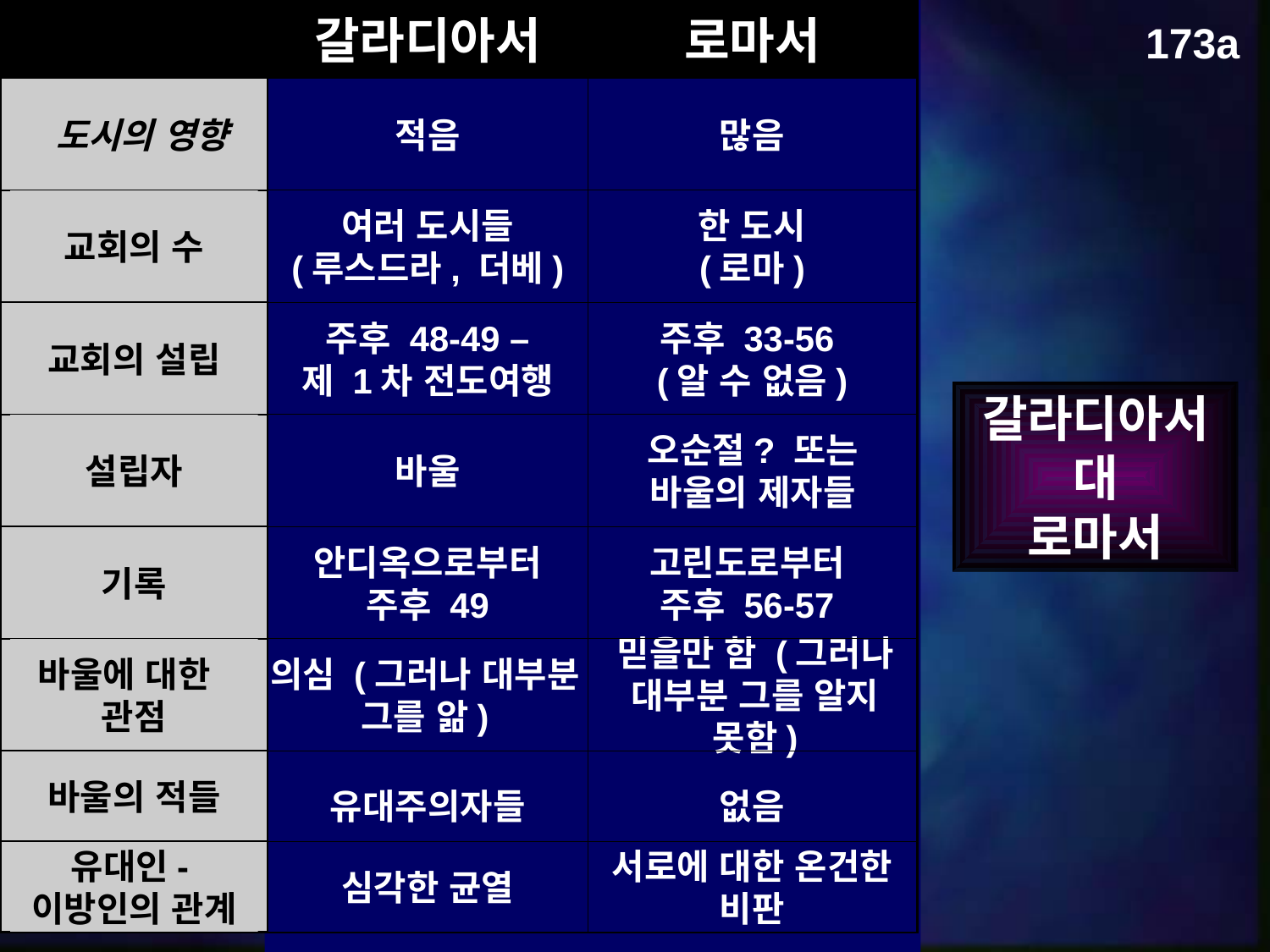

갈라디아서

로마서

 도시의 영향

적음

많음

교회의 수

여러 도시들
(루스드라, 더베)

한 도시
(로마)

교회의 설립

주후 48-49 –
제 1차 전도여행

주후 33-56
(알 수 없음)

설립자

바울
오순절? 또는 바울의 제자들

기록

안디옥으로부터
주후 49

고린도로부터
주후 56-57

바울에 대한
관점
의심 (그러나 대부분 그를 앎)

믿을만 함 (그러나 대부분 그를 알지 못함)

바울의 적들

유대주의자들

없음

유대인-이방인의 관계

심각한 균열

서로에 대한 온건한 비판

173a
갈라디아서
대
로마서